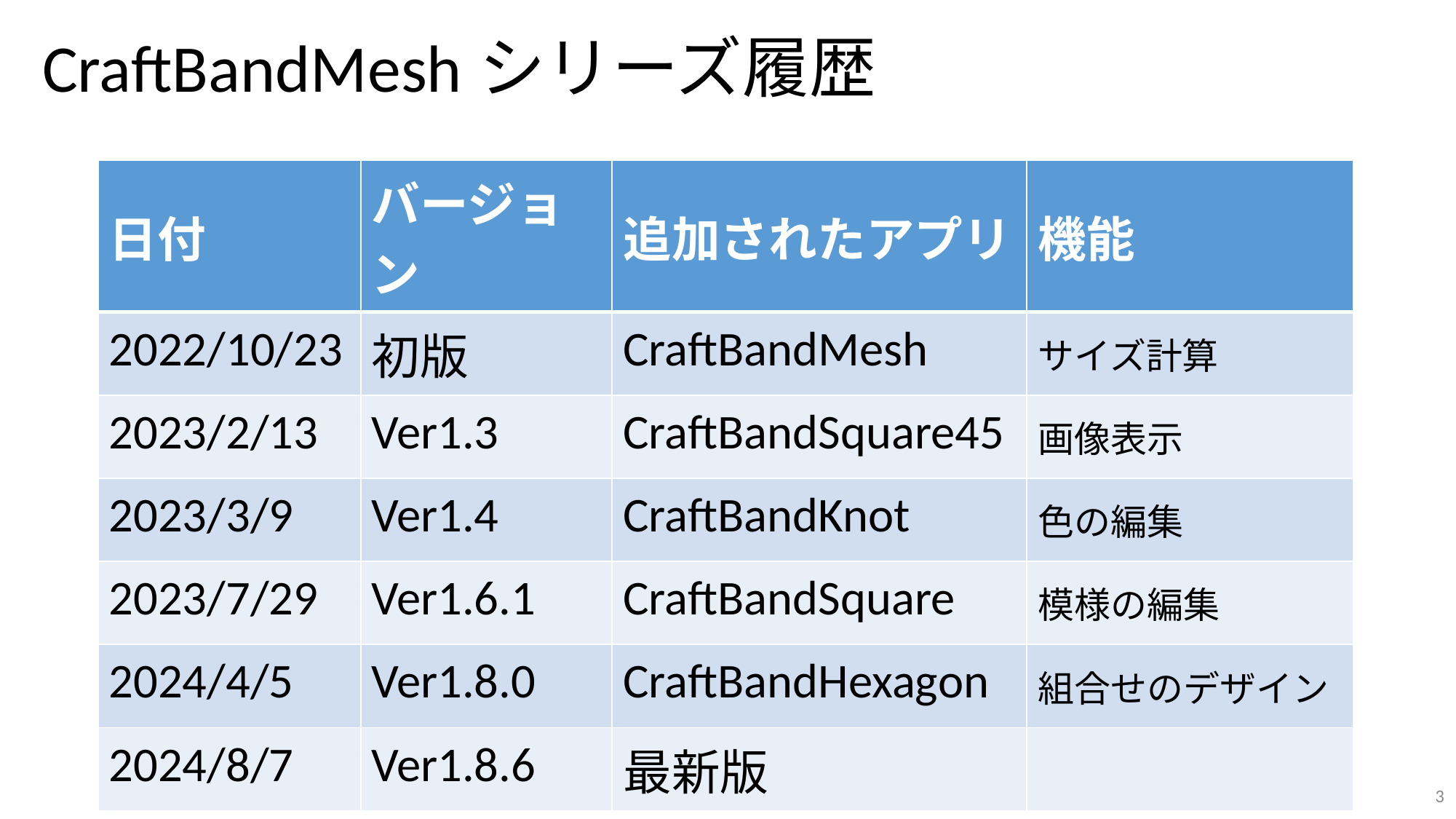

# CraftBandMeshシリーズ履歴
| 日付 | バージョン | 追加されたアプリ | 機能 |
| --- | --- | --- | --- |
| 2022/10/23 | 初版 | CraftBandMesh | サイズ計算 |
| 2023/2/13 | Ver1.3 | CraftBandSquare45 | 画像表示 |
| 2023/3/9 | Ver1.4 | CraftBandKnot | 色の編集 |
| 2023/7/29 | Ver1.6.1 | CraftBandSquare | 模様の編集 |
| 2024/4/5 | Ver1.8.0 | CraftBandHexagon | 組合せのデザイン |
| 2024/8/7 | Ver1.8.6 | 最新版 |  |
3